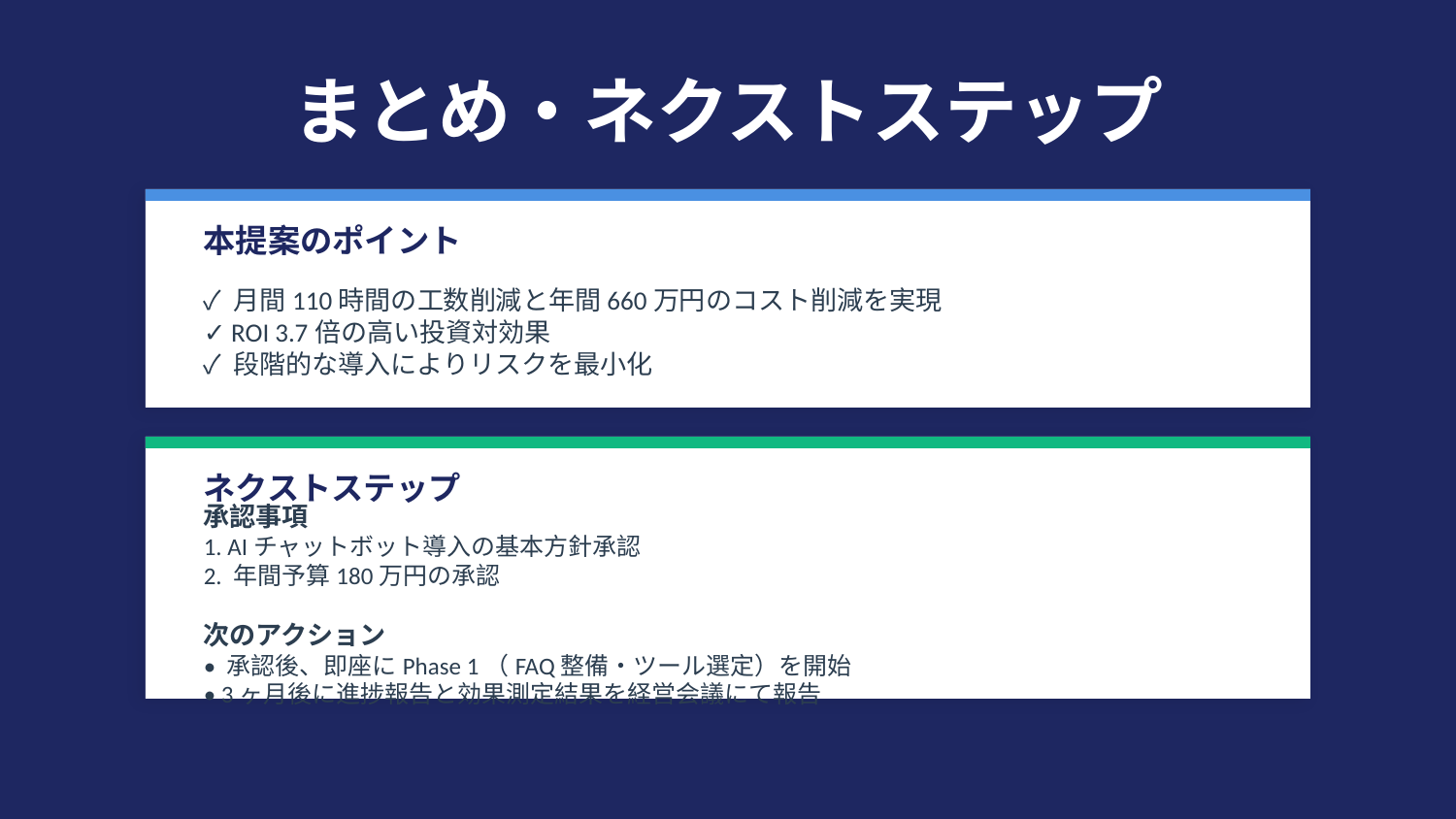

まとめ・ネクストステップ

本提案のポイント
✓ 月間110時間の工数削減と年間660万円のコスト削減を実現
✓ ROI 3.7倍の高い投資対効果
✓ 段階的な導入によりリスクを最小化

ネクストステップ
承認事項
1. AIチャットボット導入の基本方針承認
2. 年間予算180万円の承認

次のアクション
• 承認後、即座にPhase 1（FAQ整備・ツール選定）を開始
• 3ヶ月後に進捗報告と効果測定結果を経営会議にて報告